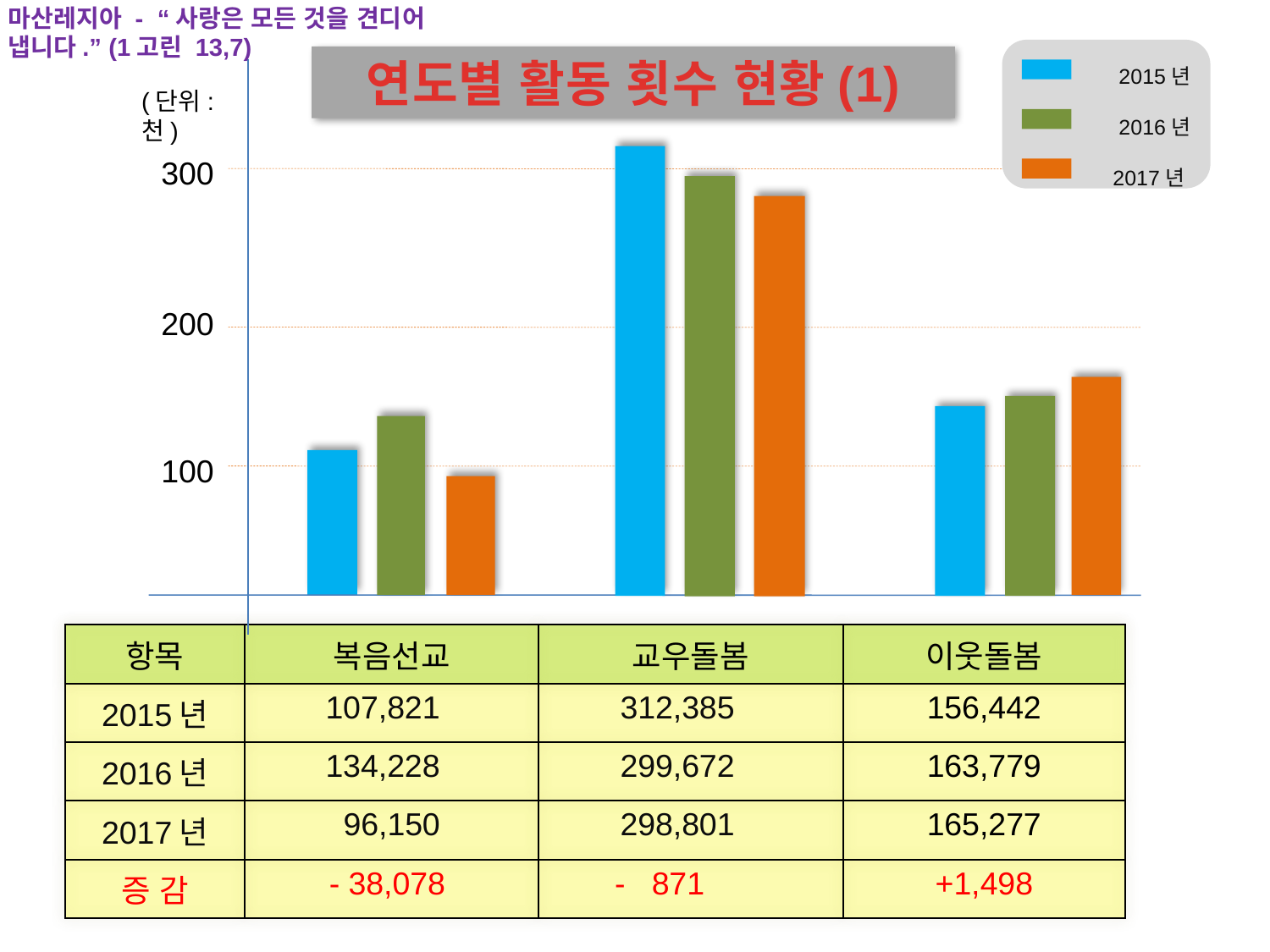

마산레지아 -  “사랑은 모든 것을 견디어 냅니다.” (1고린 13,7)
    2015년
    2016년
    2017년

연도별 활동 횟수 현황(1)
(단위: 천)

300

200

100

| 항목 | 복음선교 | 교우돌봄 | 이웃돌봄 |
| --- | --- | --- | --- |
| 2015년 | 107,821 | 312,385 | 156,442 |
| 2016년 | 134,228 | 299,672 | 163,779 |
| 2017년 | 96,150 | 298,801 | 165,277 |
| 증 감 | - 38,078 | - 871 | +1,498 |